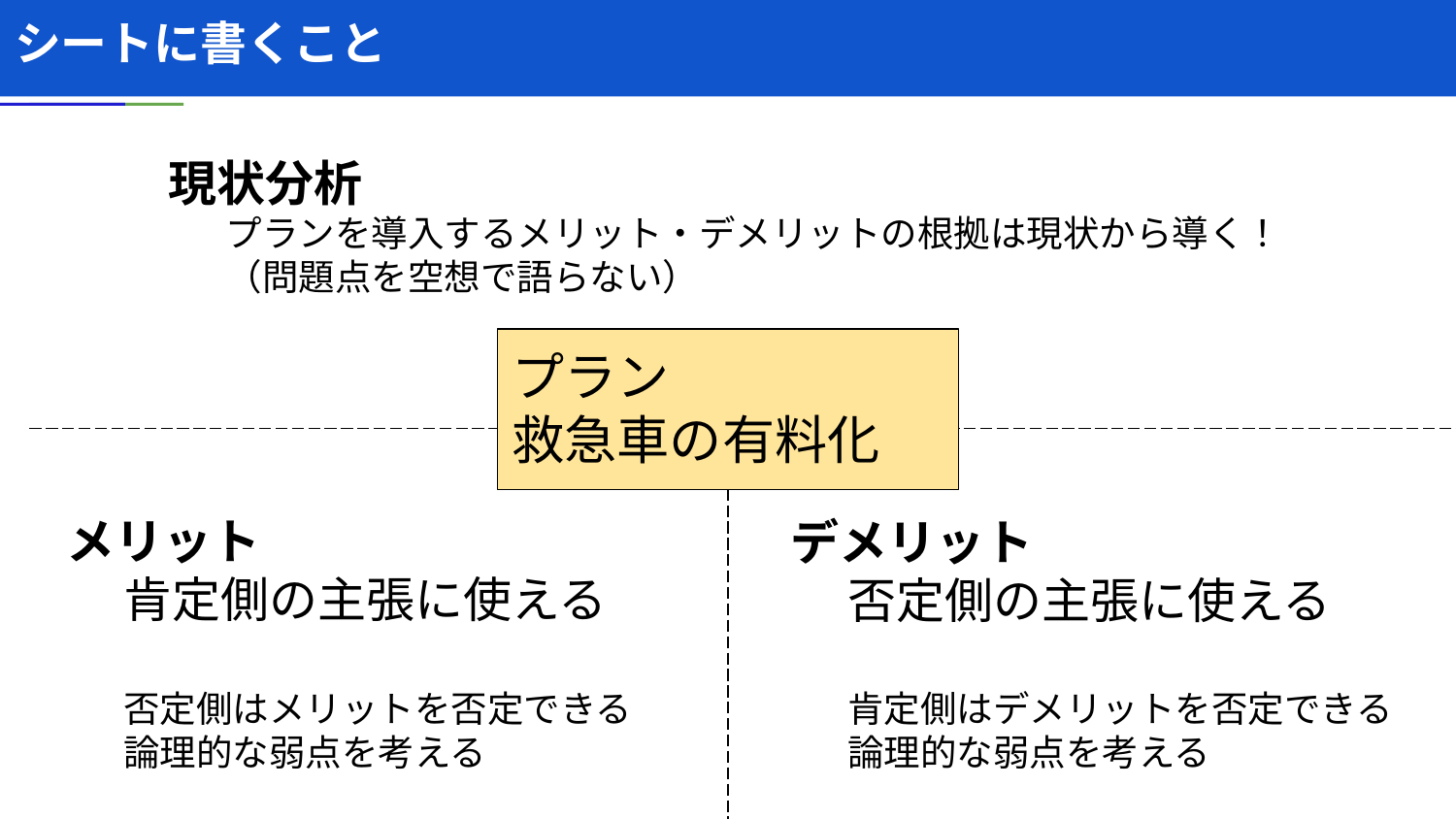

シートに書くこと
現状分析
プランを導入するメリット・デメリットの根拠は現状から導く！　
（問題点を空想で語らない）
プラン
救急車の有料化
メリット
肯定側の主張に使える
否定側はメリットを否定できる
論理的な弱点を考える
デメリット
否定側の主張に使える
肯定側はデメリットを否定できる
論理的な弱点を考える